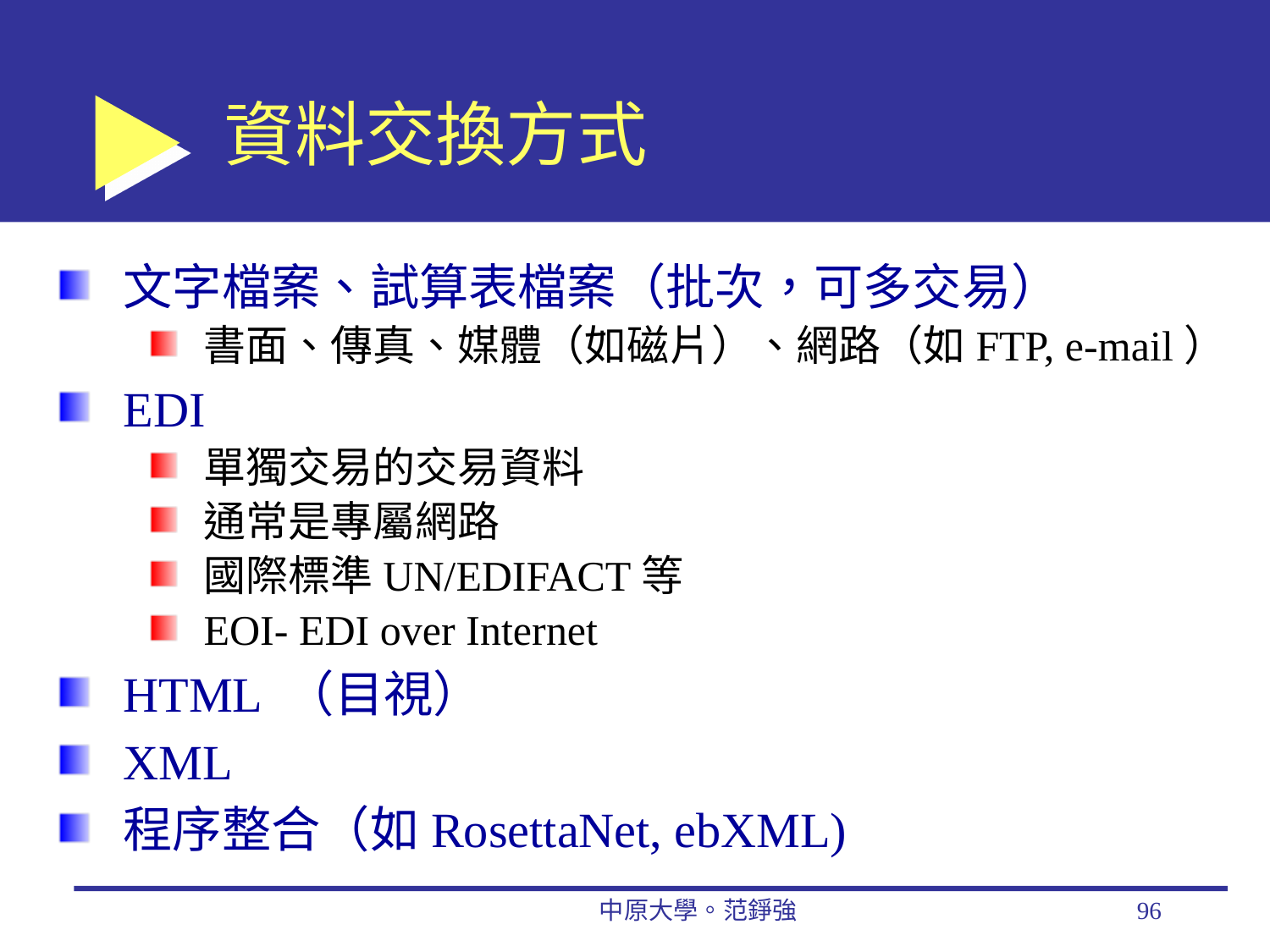

# 資料交換方式
文字檔案、試算表檔案（批次，可多交易）
書面、傳真、媒體（如磁片）、網路（如FTP, e-mail）
EDI
單獨交易的交易資料
通常是專屬網路
國際標準UN/EDIFACT等
EOI- EDI over Internet
HTML （目視）
XML
程序整合（如RosettaNet, ebXML)
中原大學。范錚強
96